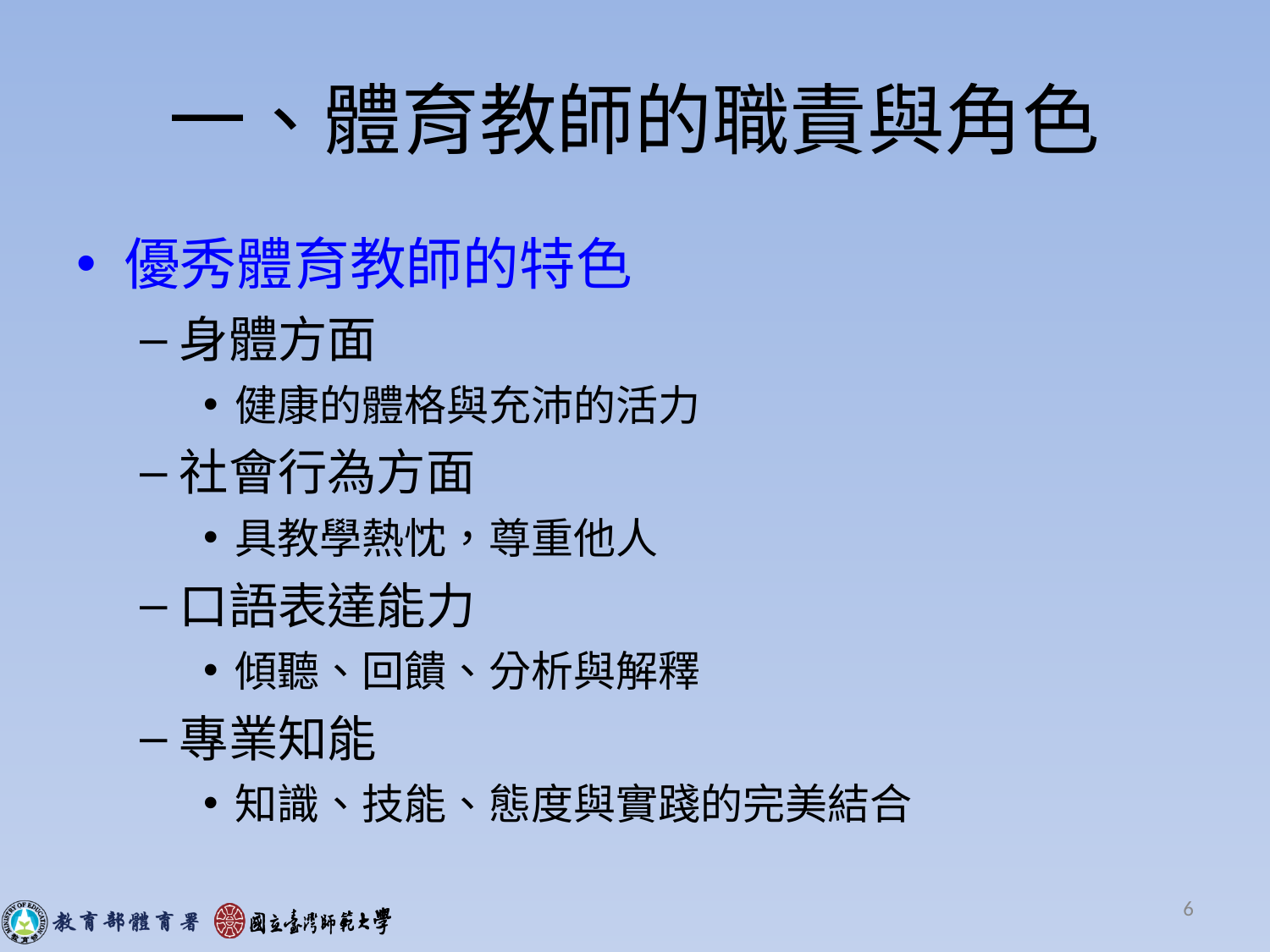

# 一、體育教師的職責與角色
優秀體育教師的特色
身體方面
健康的體格與充沛的活力
社會行為方面
具教學熱忱，尊重他人
口語表達能力
傾聽、回饋、分析與解釋
專業知能
知識、技能、態度與實踐的完美結合
6